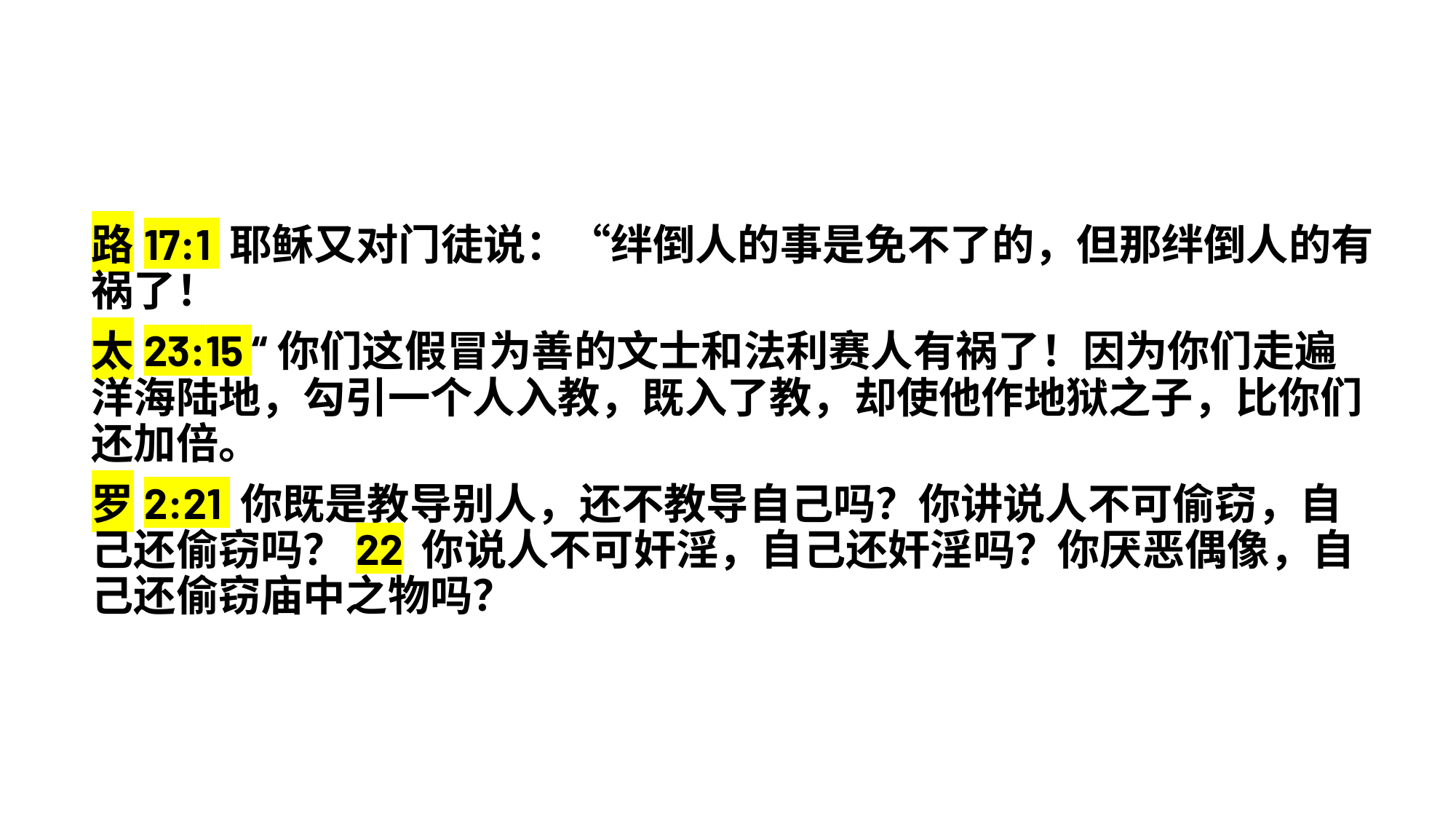

路17:1 耶稣又对门徒说：“绊倒人的事是免不了的，但那绊倒人的有祸了！
太23:15 “你们这假冒为善的文士和法利赛人有祸了！因为你们走遍洋海陆地，勾引一个人入教，既入了教，却使他作地狱之子，比你们还加倍。
罗2:21 你既是教导别人，还不教导自己吗？你讲说人不可偷窃，自己还偷窃吗？22 你说人不可奸淫，自己还奸淫吗？你厌恶偶像，自己还偷窃庙中之物吗？